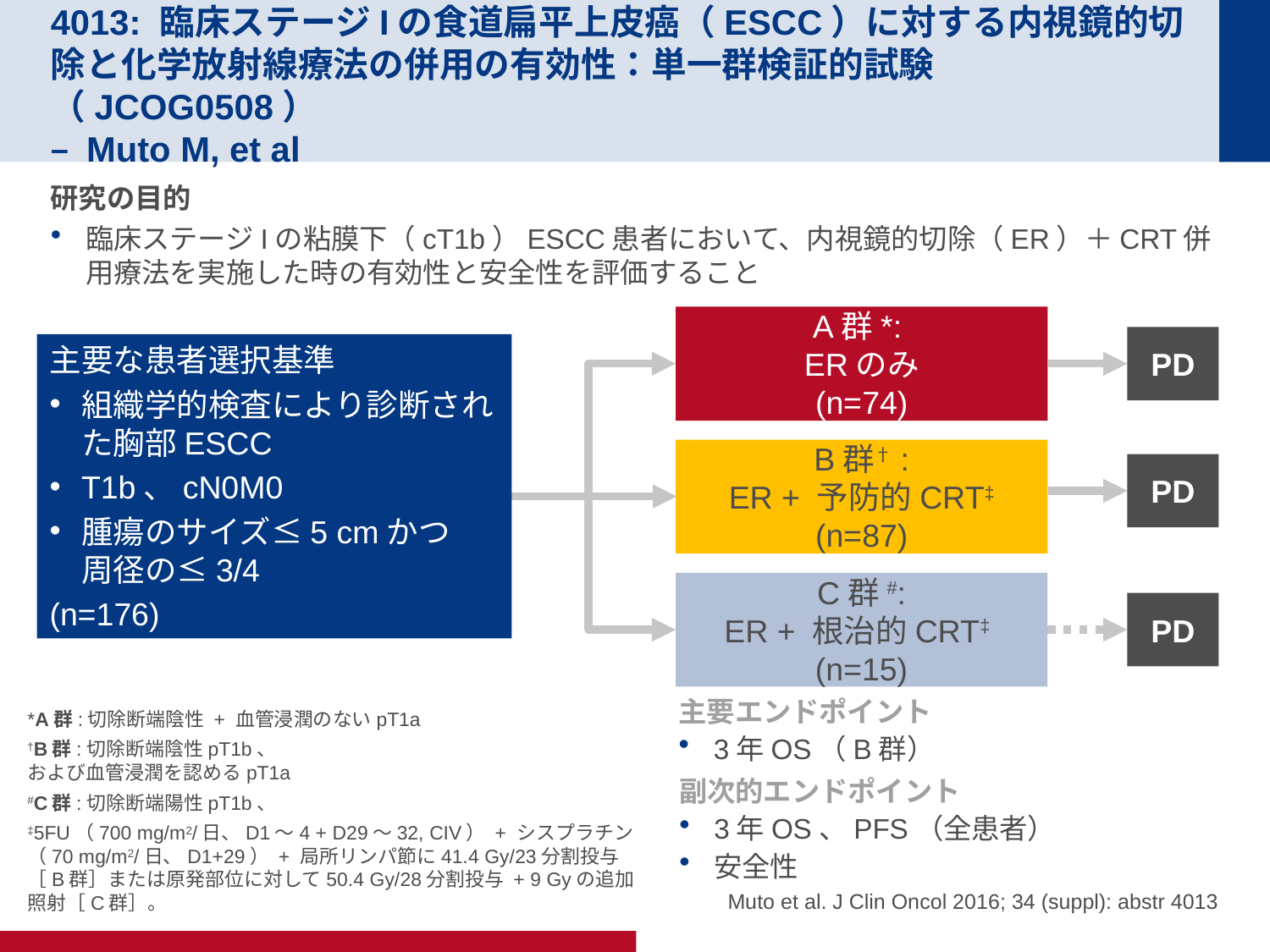

# 4013: 臨床ステージIの食道扁平上皮癌（ESCC）に対する内視鏡的切除と化学放射線療法の併用の有効性：単一群検証的試験（JCOG0508） – Muto M, et al
研究の目的
臨床ステージIの粘膜下（cT1b）ESCC患者において、内視鏡的切除（ER）＋CRT併用療法を実施した時の有効性と安全性を評価すること
A群*:
ERのみ
(n=74)
PD
主要な患者選択基準
組織学的検査により診断された胸部ESCC
T1b、cN0M0
腫瘍のサイズ≤5 cmかつ
周径の≤3/4
(n=176)
B群†:
ER + 予防的CRT‡
(n=87)
PD
C群#:
ER + 根治的CRT‡
(n=15)
PD
主要エンドポイント
3年OS（B群）
副次的エンドポイント
3年OS、PFS（全患者）
安全性
*A群:切除断端陰性 + 血管浸潤のないpT1a
†B群:切除断端陰性pT1b、
および血管浸潤を認めるpT1a
#C群:切除断端陽性pT1b、
‡5FU（700 mg/m2/日、D1～4 + D29～32, CIV） + シスプラチン（70 mg/m2/日、D1+29） + 局所リンパ節に41.4 Gy/23分割投与［B群］または原発部位に対して50.4 Gy/28分割投与 + 9 Gyの追加照射［C群］。
 Muto et al. J Clin Oncol 2016; 34 (suppl): abstr 4013